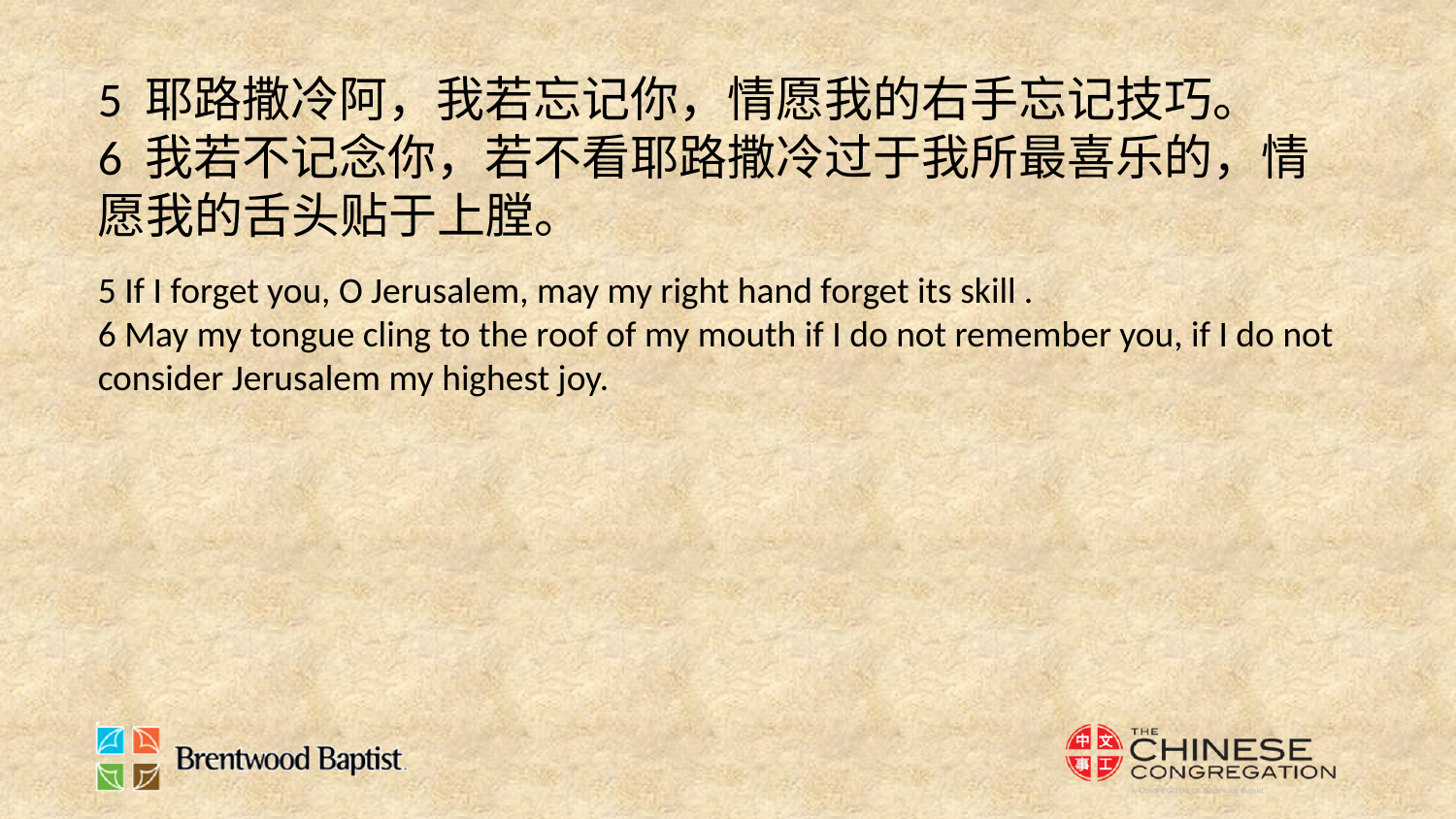

5 耶路撒冷阿，我若忘记你，情愿我的右手忘记技巧。
6 我若不记念你，若不看耶路撒冷过于我所最喜乐的，情愿我的舌头贴于上膛。

5 If I forget you, O Jerusalem, may my right hand forget its skill .
6 May my tongue cling to the roof of my mouth if I do not remember you, if I do not consider Jerusalem my highest joy.